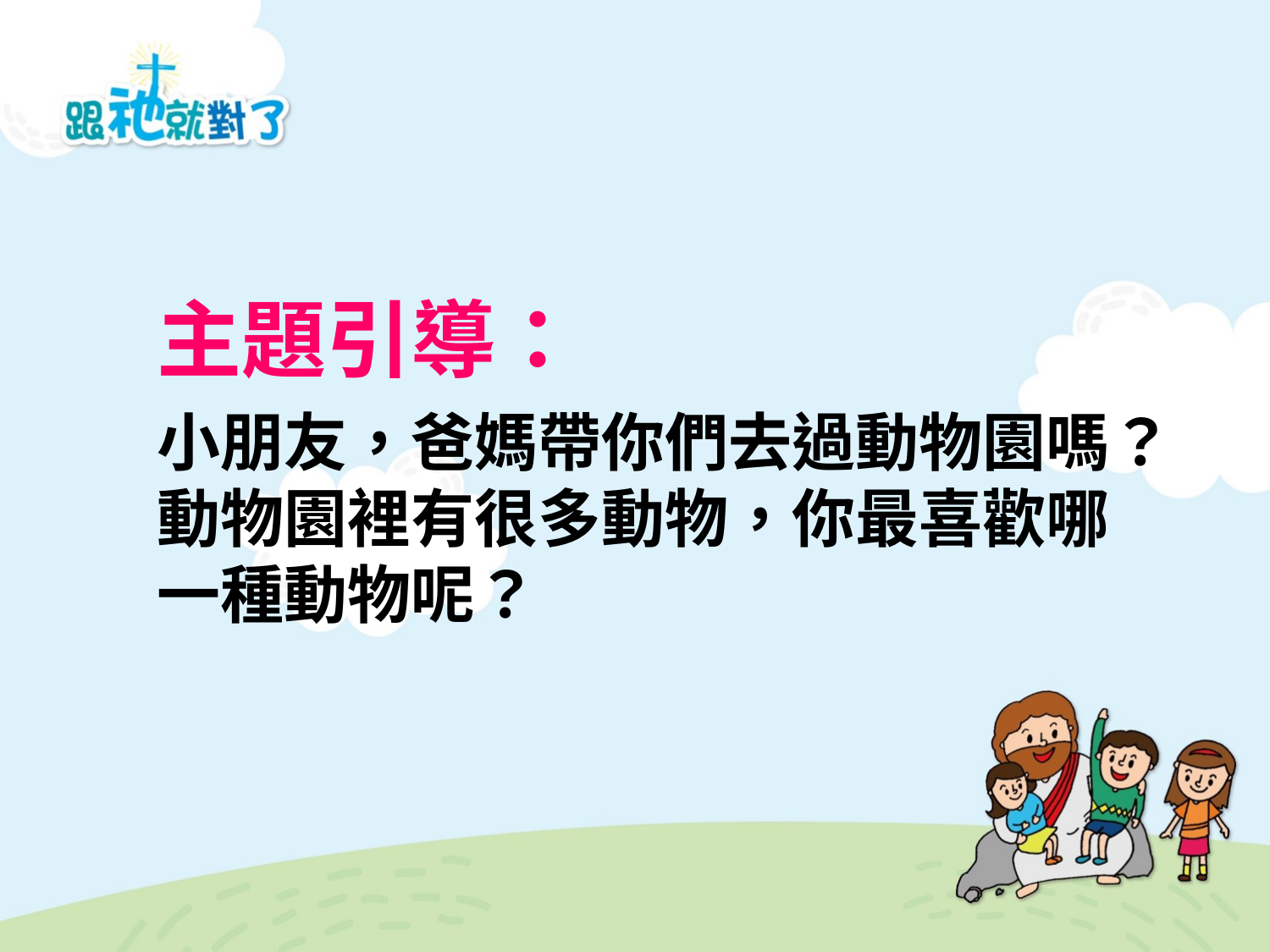

主題引導：
小朋友，爸媽帶你們去過動物園嗎？動物園裡有很多動物，你最喜歡哪一種動物呢？